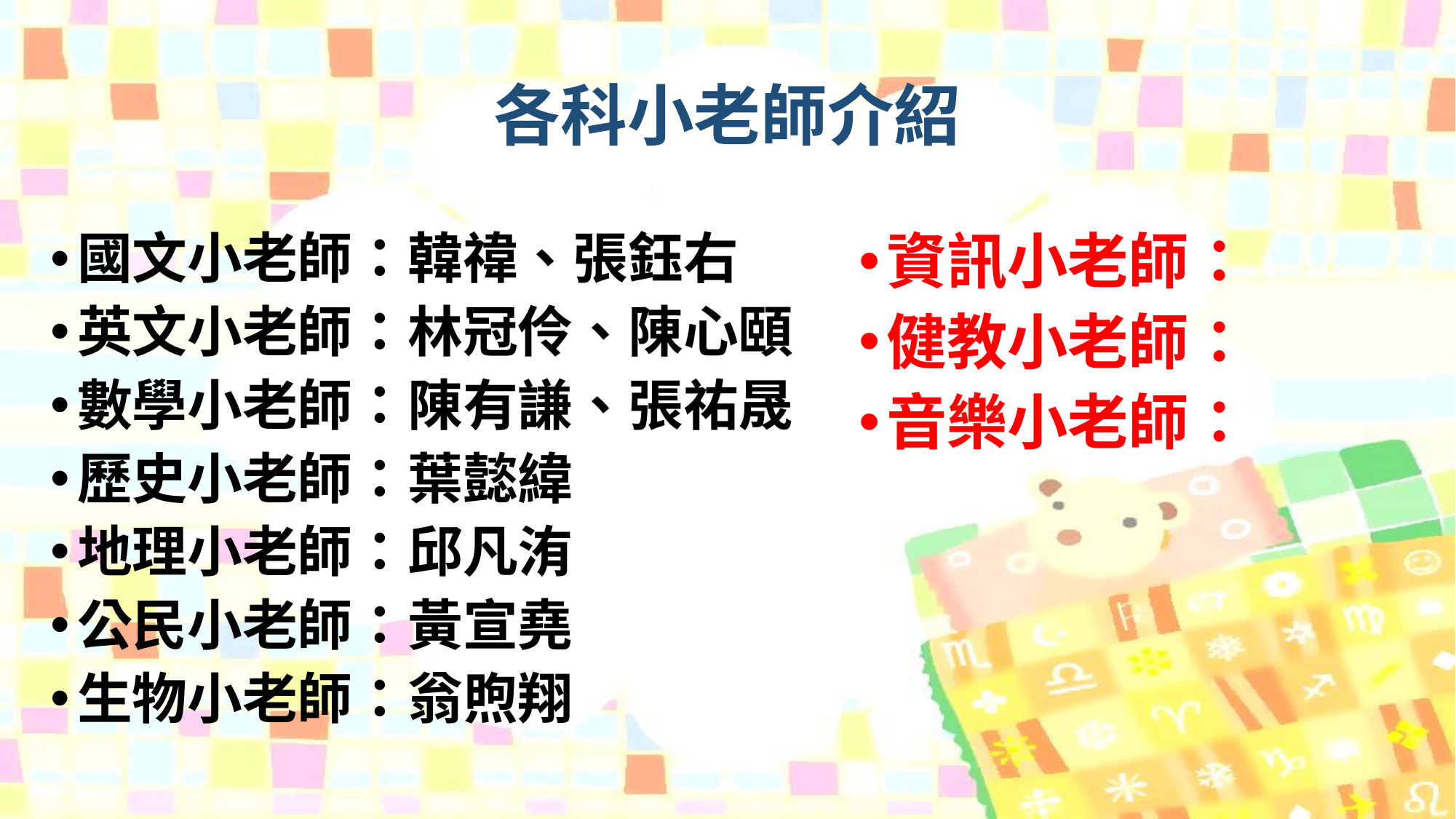

# 各科小老師介紹
國文小老師：韓禕、張鈺右
英文小老師：林冠伶、陳心頤
數學小老師：陳有謙、張祐晟
歷史小老師：葉懿緯
地理小老師：邱凡洧
公民小老師：黃宣堯
生物小老師：翁煦翔

資訊小老師：
健教小老師：
音樂小老師：